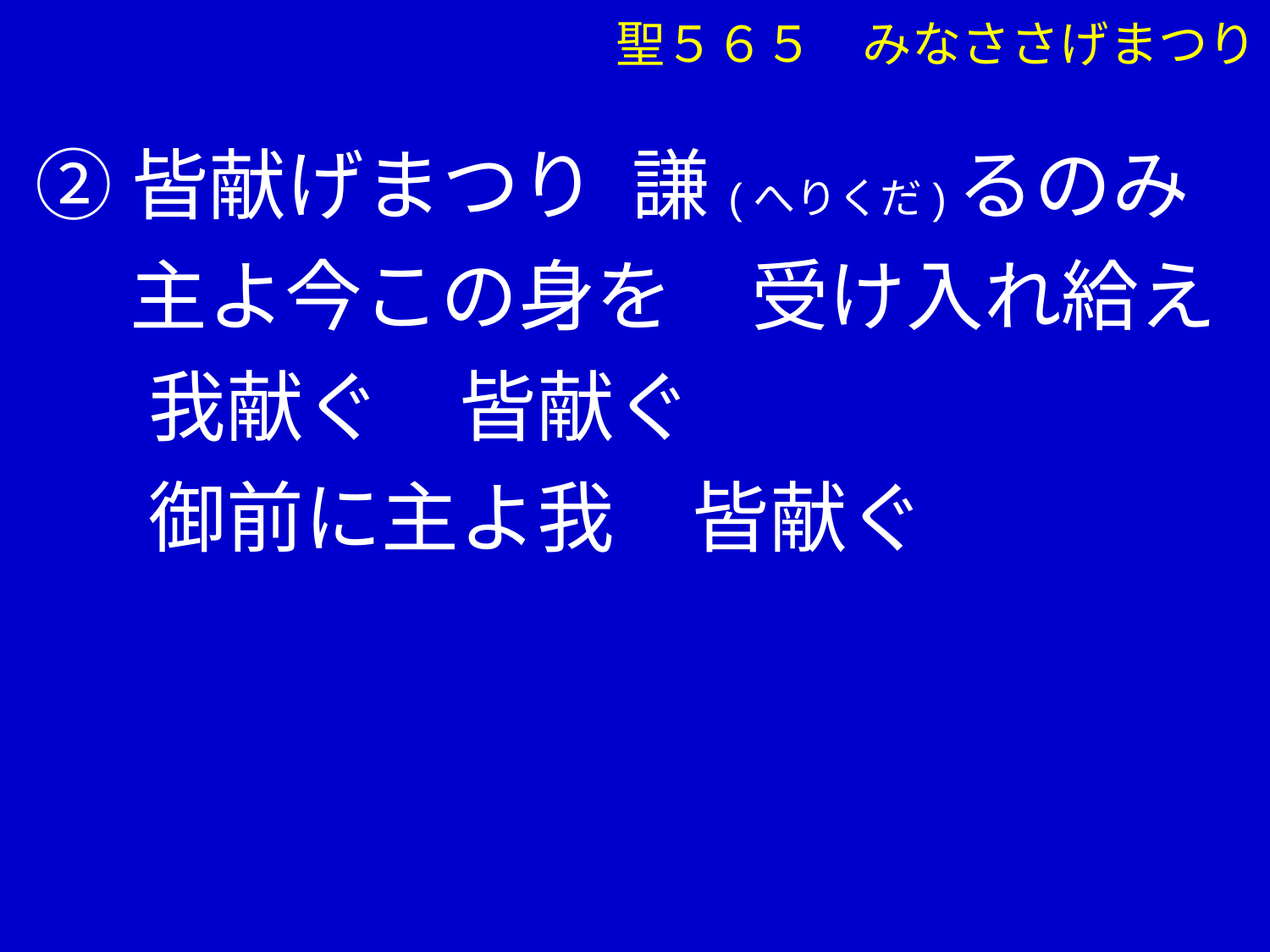

聖５６５　みなささげまつり
②皆献げまつり  謙(へりくだ)るのみ
　 主よ今この身を　受け入れ給え
 　我献ぐ　皆献ぐ
 　御前に主よ我　皆献ぐ